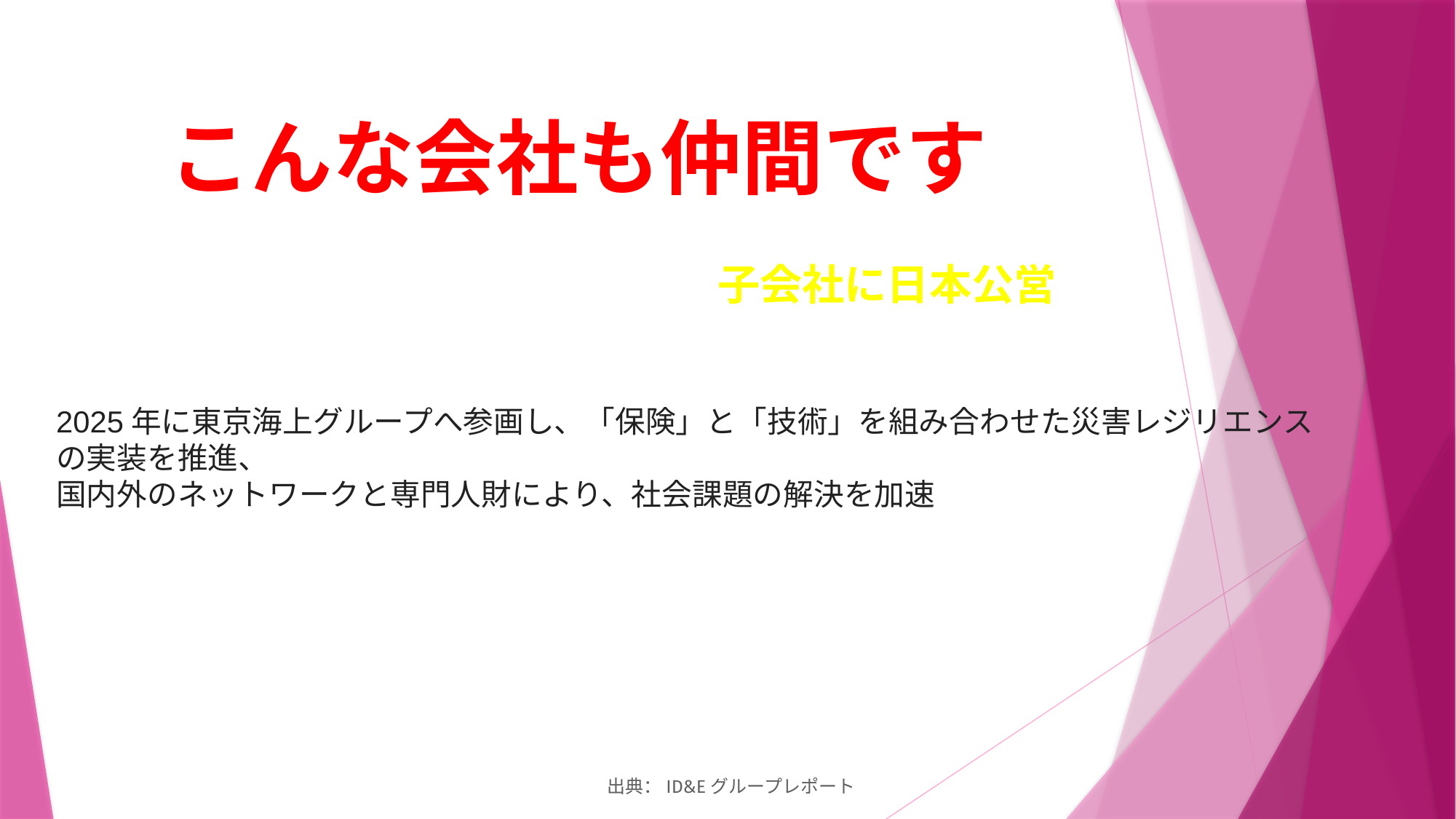

こんな会社も仲間です
子会社に日本公営
2025年に東京海上グループへ参画し、「保険」と「技術」を組み合わせた災害レジリエンスの実装を推進、
国内外のネットワークと専門人財により、社会課題の解決を加速
出典：ID&Eグループレポート